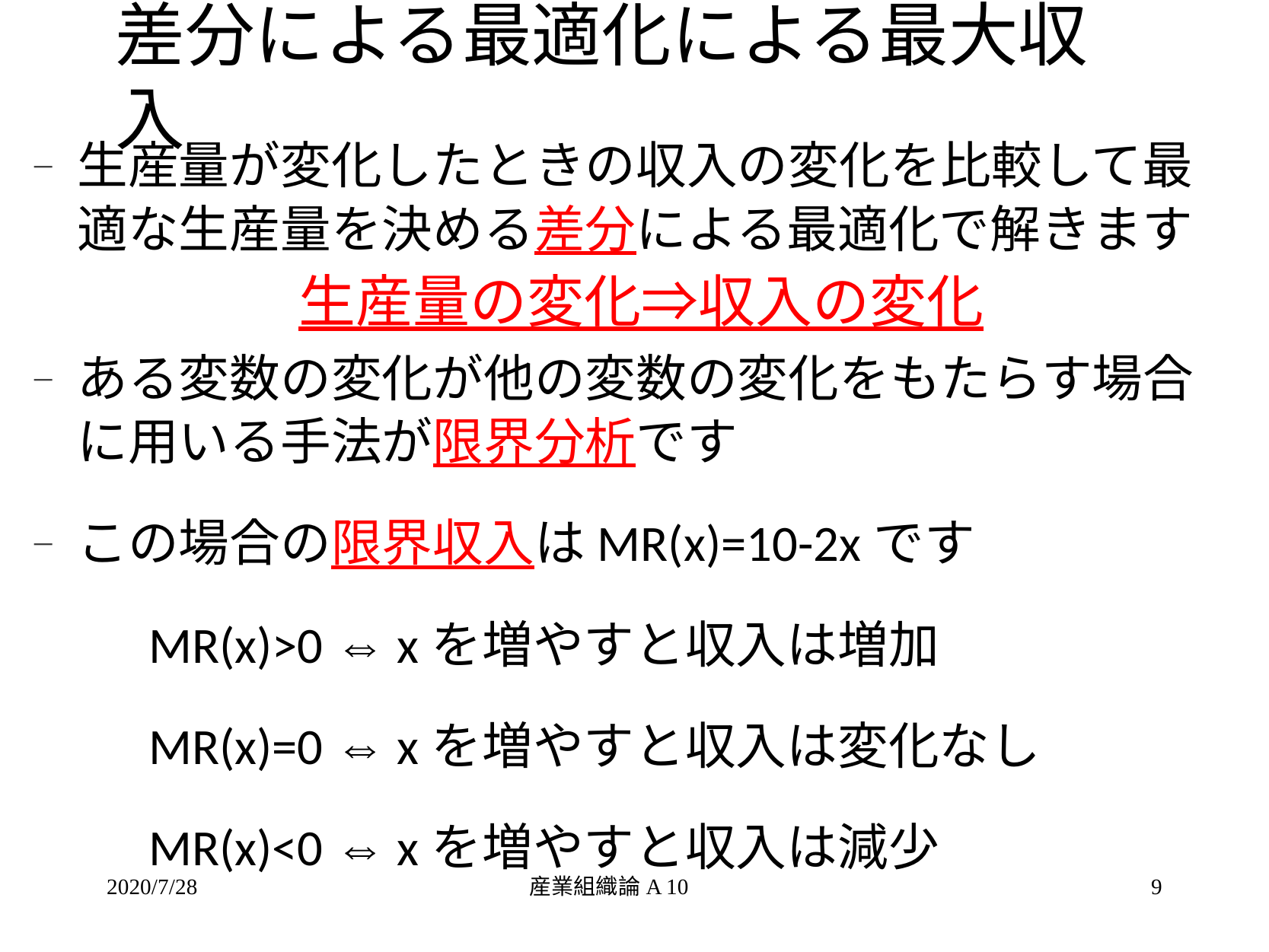

# 差分による最適化による最大収入
生産量が変化したときの収入の変化を比較して最適な生産量を決める差分による最適化で解きます
ある変数の変化が他の変数の変化をもたらす場合に用いる手法が限界分析です
この場合の限界収入はMR(x)=10-2xです
	MR(x)>0 ⇔ xを増やすと収入は増加
	MR(x)=0 ⇔ xを増やすと収入は変化なし
	MR(x)<0 ⇔ xを増やすと収入は減少

生産量の変化⇒収入の変化
2020/7/28
産業組織論A 10
9